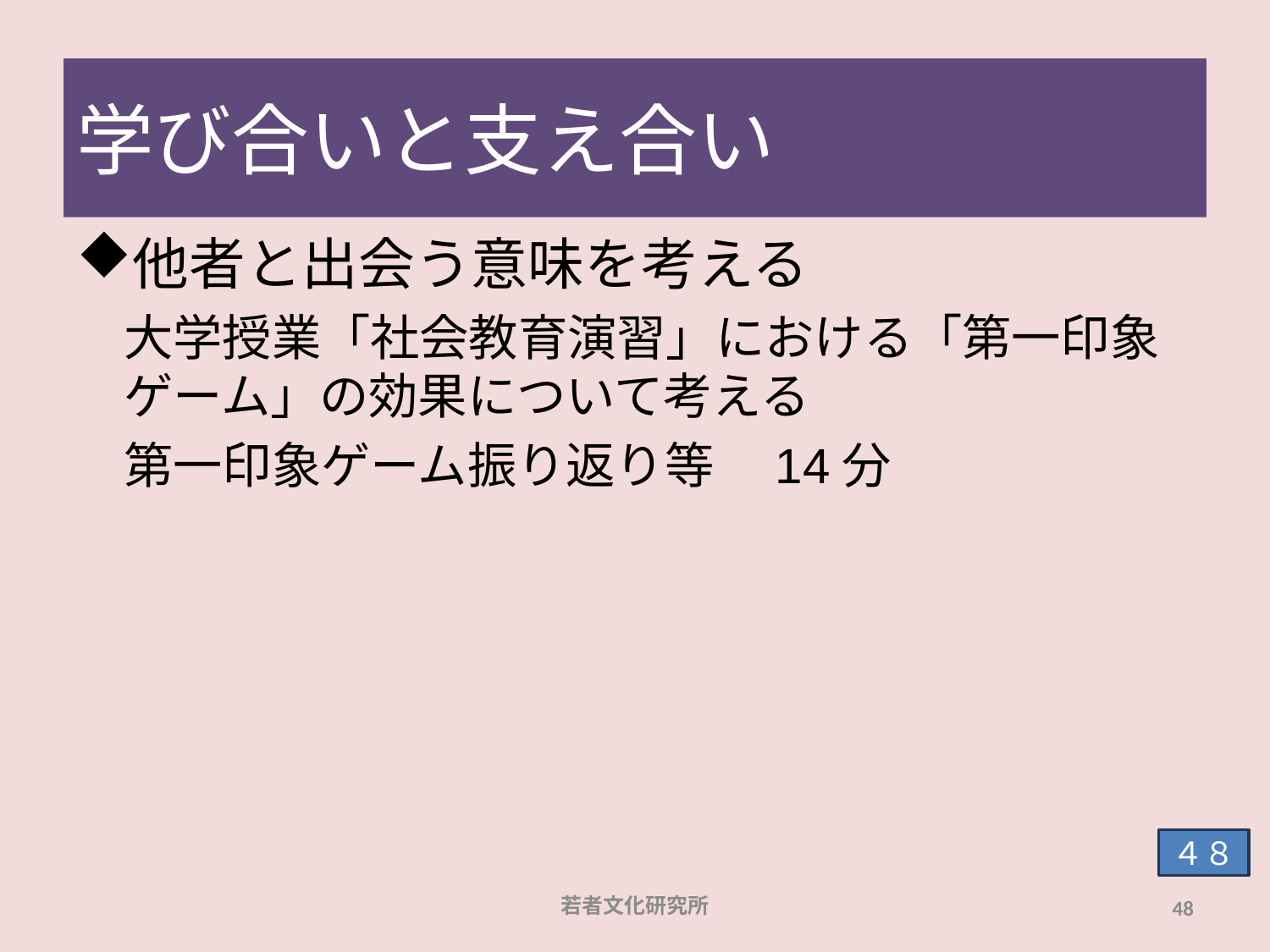

# 学び合いと支え合い
他者と出会う意味を考える
大学授業「社会教育演習」における「第一印象ゲーム」の効果について考える
第一印象ゲーム振り返り等　14分

４８
若者文化研究所
48